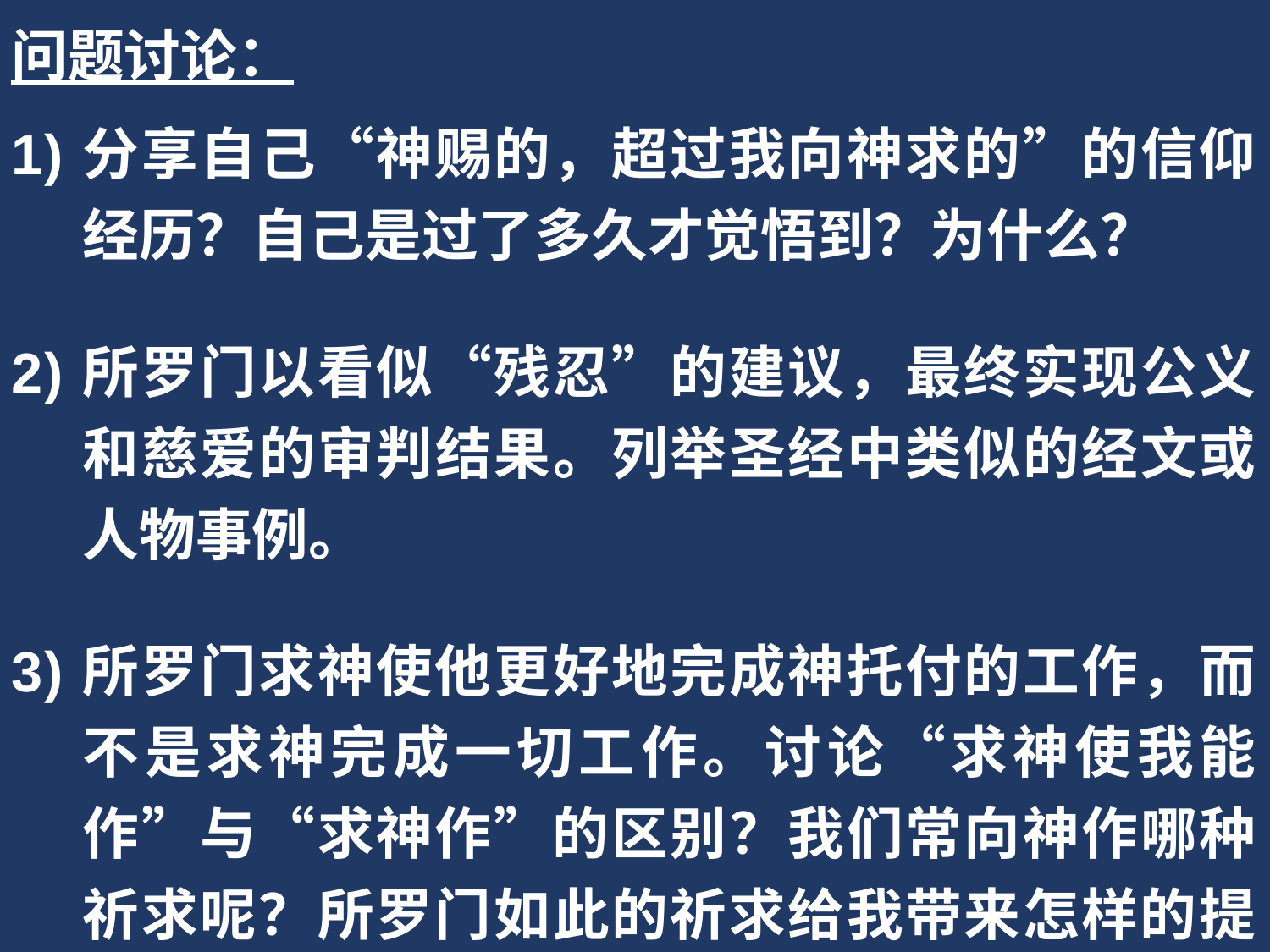

问题讨论：
分享自己“神赐的，超过我向神求的”的信仰经历？自己是过了多久才觉悟到？为什么？

所罗门以看似“残忍”的建议，最终实现公义和慈爱的审判结果。列举圣经中类似的经文或人物事例。

所罗门求神使他更好地完成神托付的工作，而不是求神完成一切工作。讨论“求神使我能作”与“求神作”的区别？我们常向神作哪种祈求呢？所罗门如此的祈求给我带来怎样的提醒？